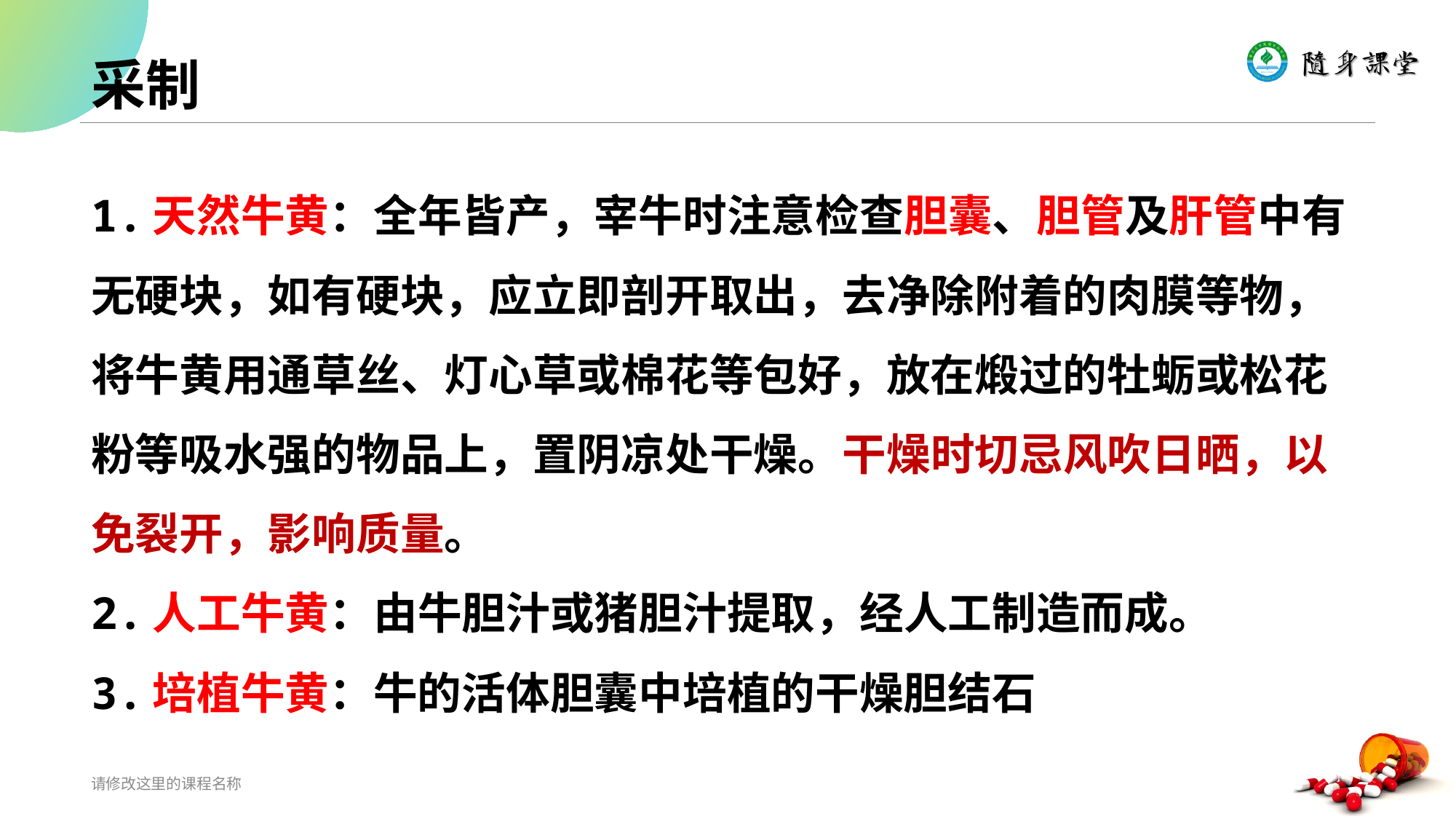

# 采制
1.天然牛黄：全年皆产，宰牛时注意检查胆囊、胆管及肝管中有无硬块，如有硬块，应立即剖开取出，去净除附着的肉膜等物，将牛黄用通草丝、灯心草或棉花等包好，放在煅过的牡蛎或松花粉等吸水强的物品上，置阴凉处干燥。干燥时切忌风吹日晒，以免裂开，影响质量。
2.人工牛黄：由牛胆汁或猪胆汁提取，经人工制造而成。
3.培植牛黄：牛的活体胆囊中培植的干燥胆结石

请修改这里的课程名称
8